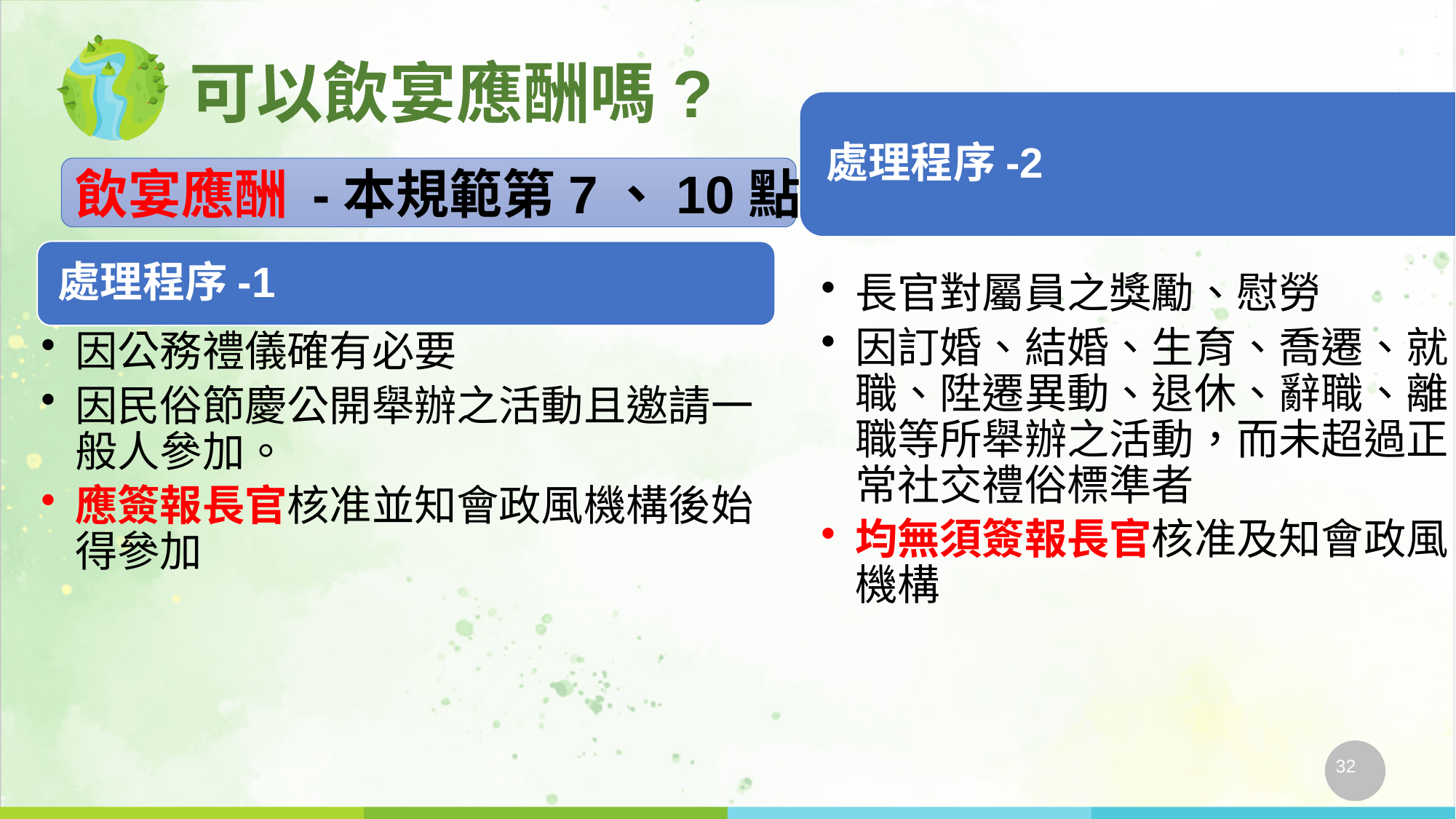

可以飲宴應酬嗎?
處理程序-2
長官對屬員之獎勵、慰勞
因訂婚、結婚、生育、喬遷、就職、陞遷異動、退休、辭職、離職等所舉辦之活動，而未超過正常社交禮俗標準者
均無須簽報長官核准及知會政風機構
飲宴應酬 -本規範第7、10點
處理程序-1
因公務禮儀確有必要
因民俗節慶公開舉辦之活動且邀請一般人參加。
應簽報長官核准並知會政風機構後始得參加
32
32